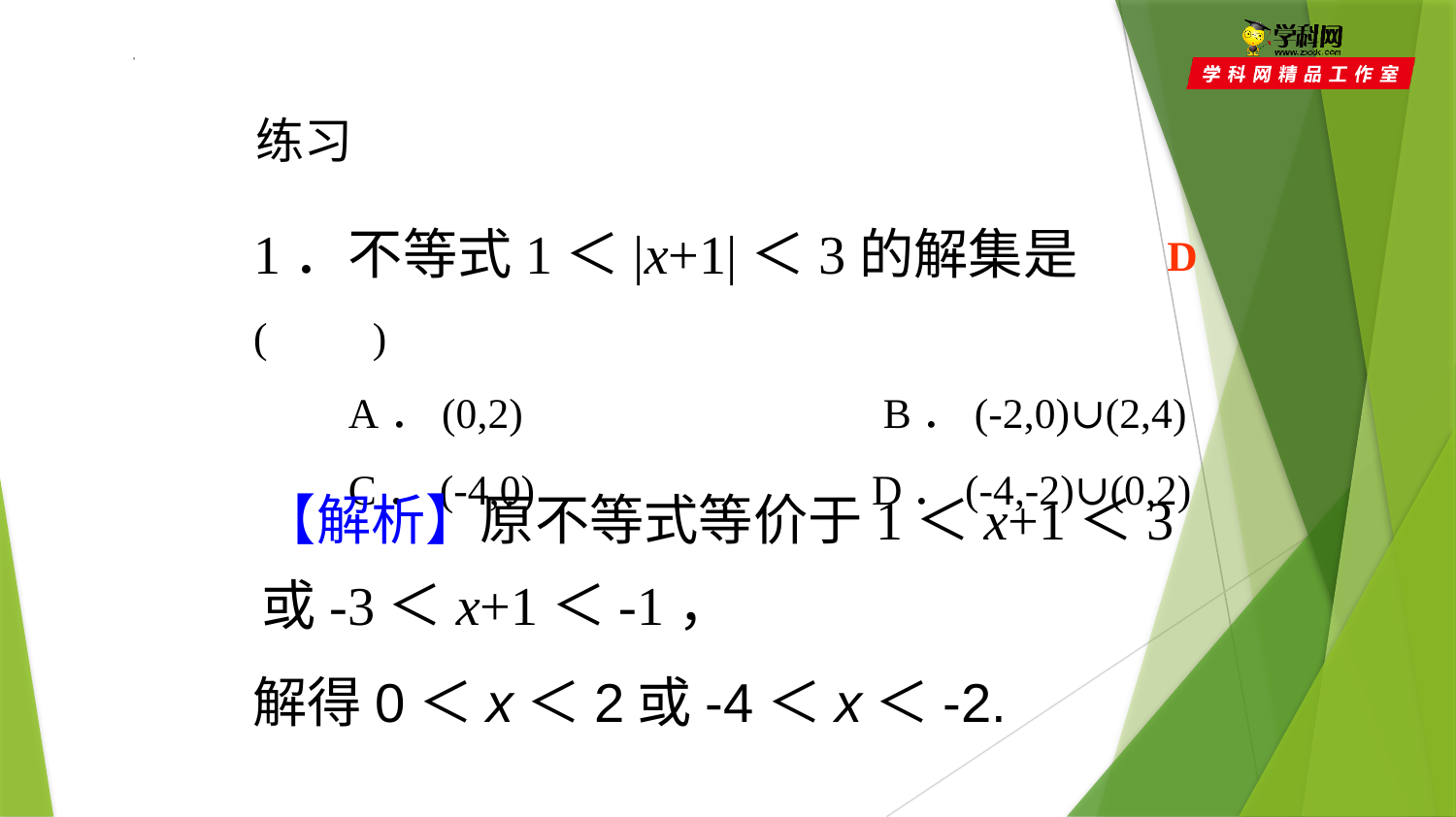

练习
1．不等式1＜|x+1|＜3的解集是　　　(　　)
　　A．(0,2)　　　　　　　　B．(-2,0)∪(2,4)
　　C．(-4,0)　　　　　　　  D．(-4,-2)∪(0,2)
D
【解析】原不等式等价于1＜x+1＜3或-3＜x+1＜-1，
 解得0＜x＜2或-4＜x＜-2.